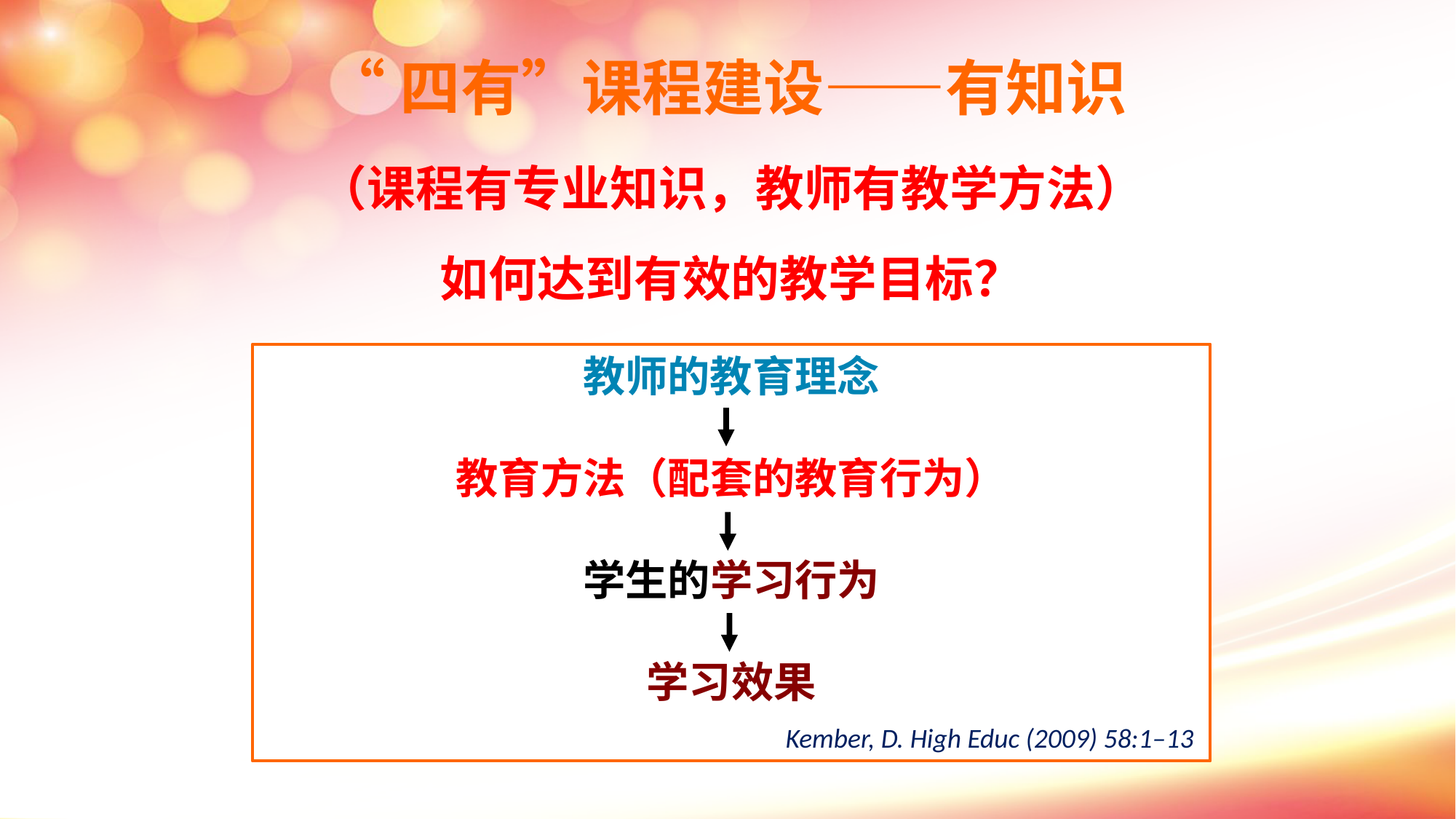

“四有”课程建设——有知识

（课程有专业知识，教师有教学方法）
如何达到有效的教学目标？
教师的教育理念

教育方法（配套的教育行为）

学生的学习行为

学习效果

Kember, D. High Educ (2009) 58:1–13